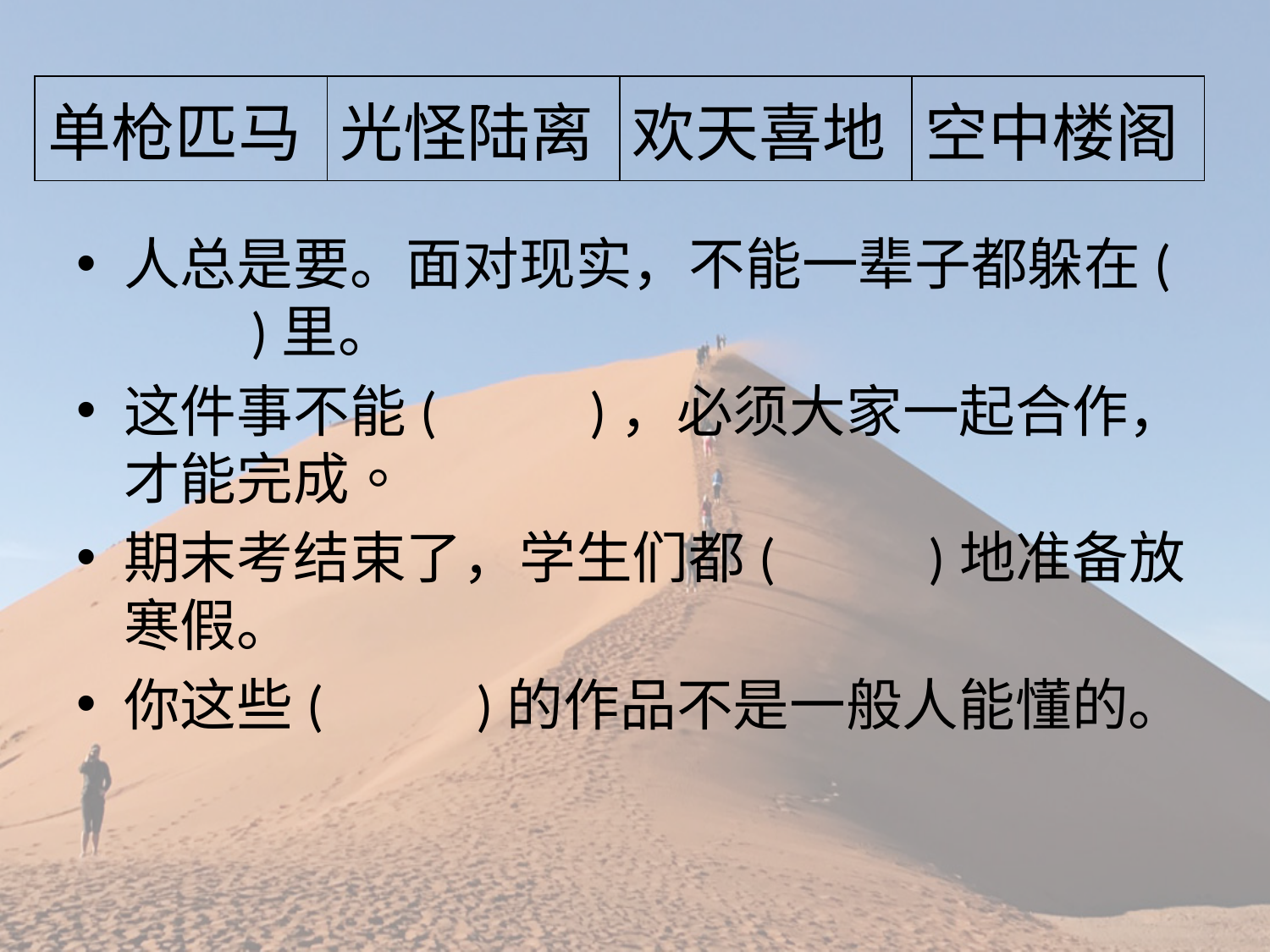

| 单枪匹马 | 光怪陆离 | 欢天喜地 | 空中楼阁 |
| --- | --- | --- | --- |
人总是要。面对现实，不能一辈子都躲在(            )里。
这件事不能(            )，必须大家一起合作，才能完成。
期末考结束了，学生们都(            )地准备放寒假。
你这些(            )的作品不是一般人能懂的。